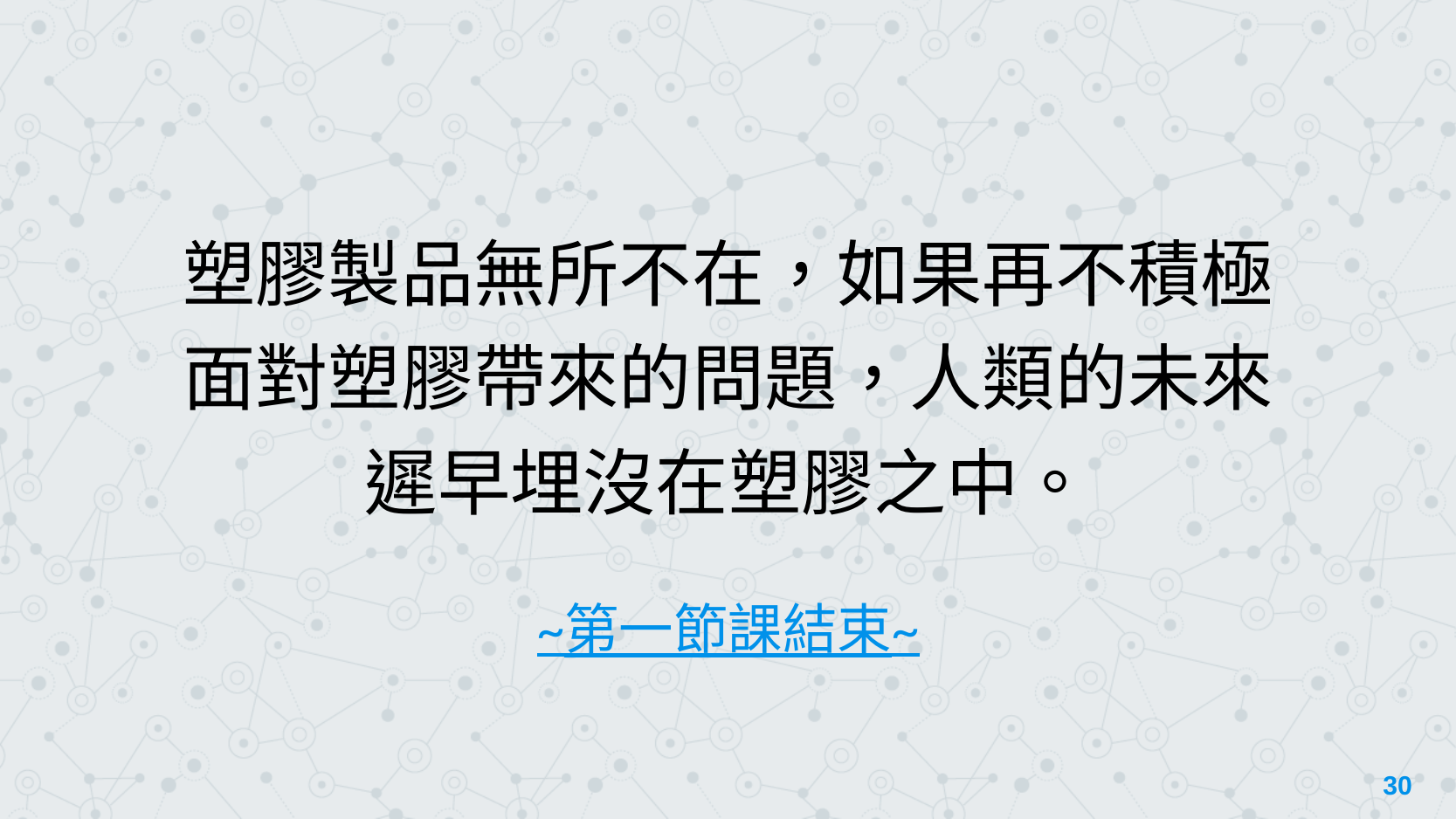

塑膠製品無所不在，如果再不積極
面對塑膠帶來的問題，人類的未來
遲早埋沒在塑膠之中。

~第一節課結束~
30